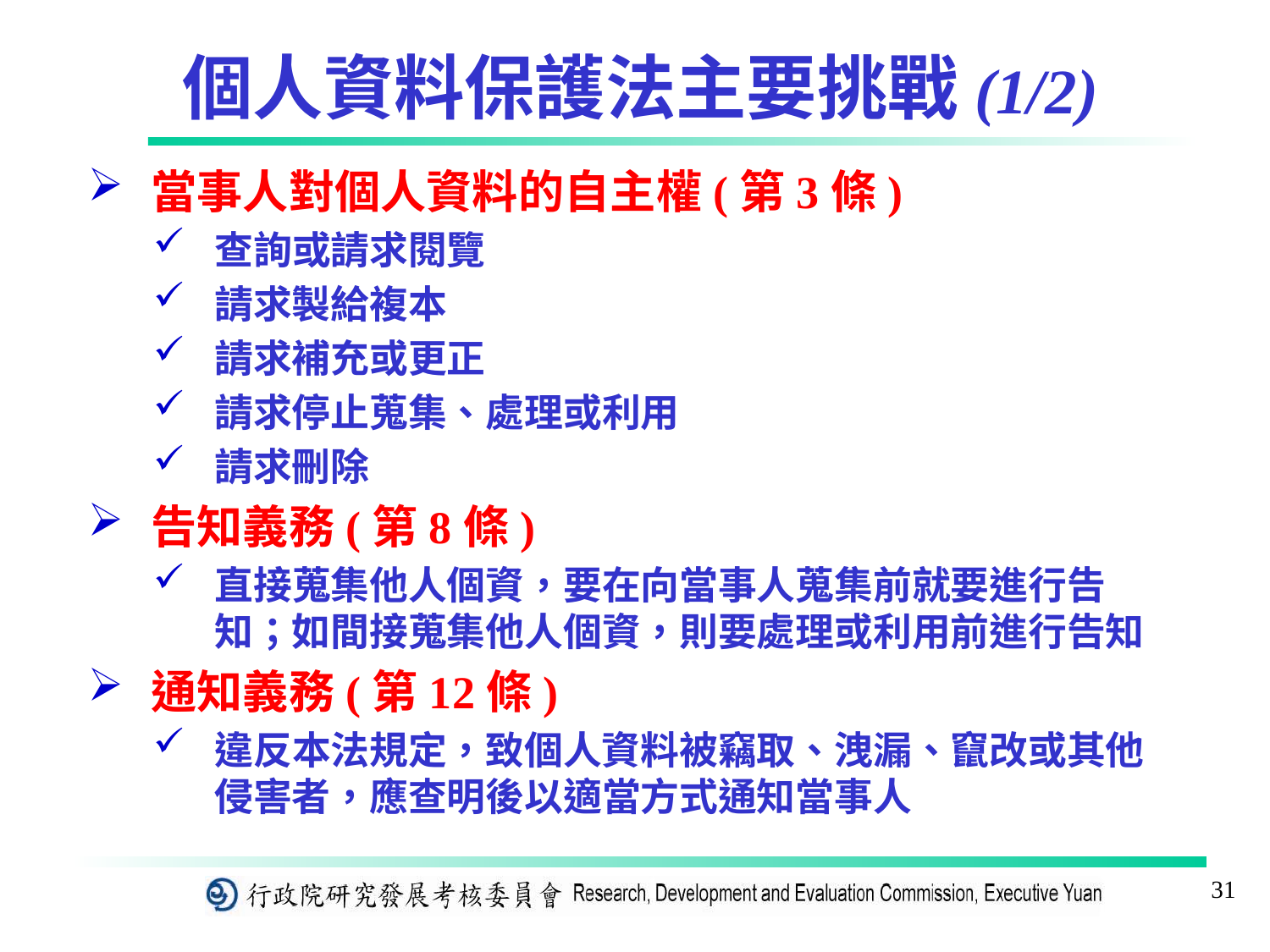

個人資料保護法主要挑戰(1/2)
當事人對個人資料的自主權(第3條)
查詢或請求閱覽
請求製給複本
請求補充或更正
請求停止蒐集、處理或利用
請求刪除
告知義務(第8條)
直接蒐集他人個資，要在向當事人蒐集前就要進行告知；如間接蒐集他人個資，則要處理或利用前進行告知
通知義務(第12條)
違反本法規定，致個人資料被竊取、洩漏、竄改或其他侵害者，應查明後以適當方式通知當事人
31